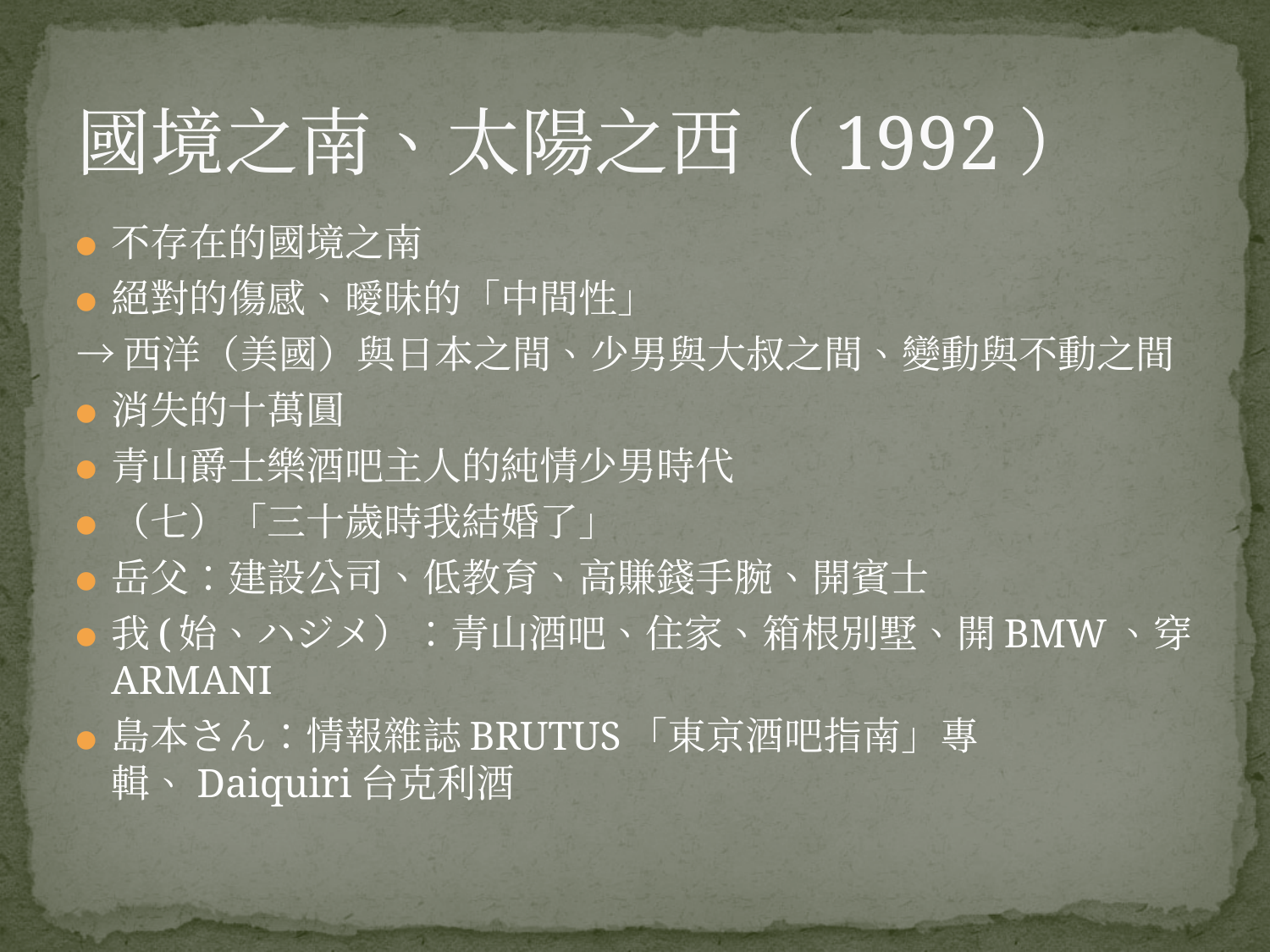

# 國境之南、太陽之西（1992）
不存在的國境之南
絕對的傷感、曖昧的「中間性」
→西洋（美國）與日本之間、少男與大叔之間、變動與不動之間
消失的十萬圓
青山爵士樂酒吧主人的純情少男時代
（七）「三十歲時我結婚了」
岳父：建設公司、低教育、高賺錢手腕、開賓士
我(始、ハジメ）：青山酒吧、住家、箱根別墅、開BMW、穿ARMANI
島本さん：情報雜誌BRUTUS「東京酒吧指南」專輯、Daiquiri台克利酒